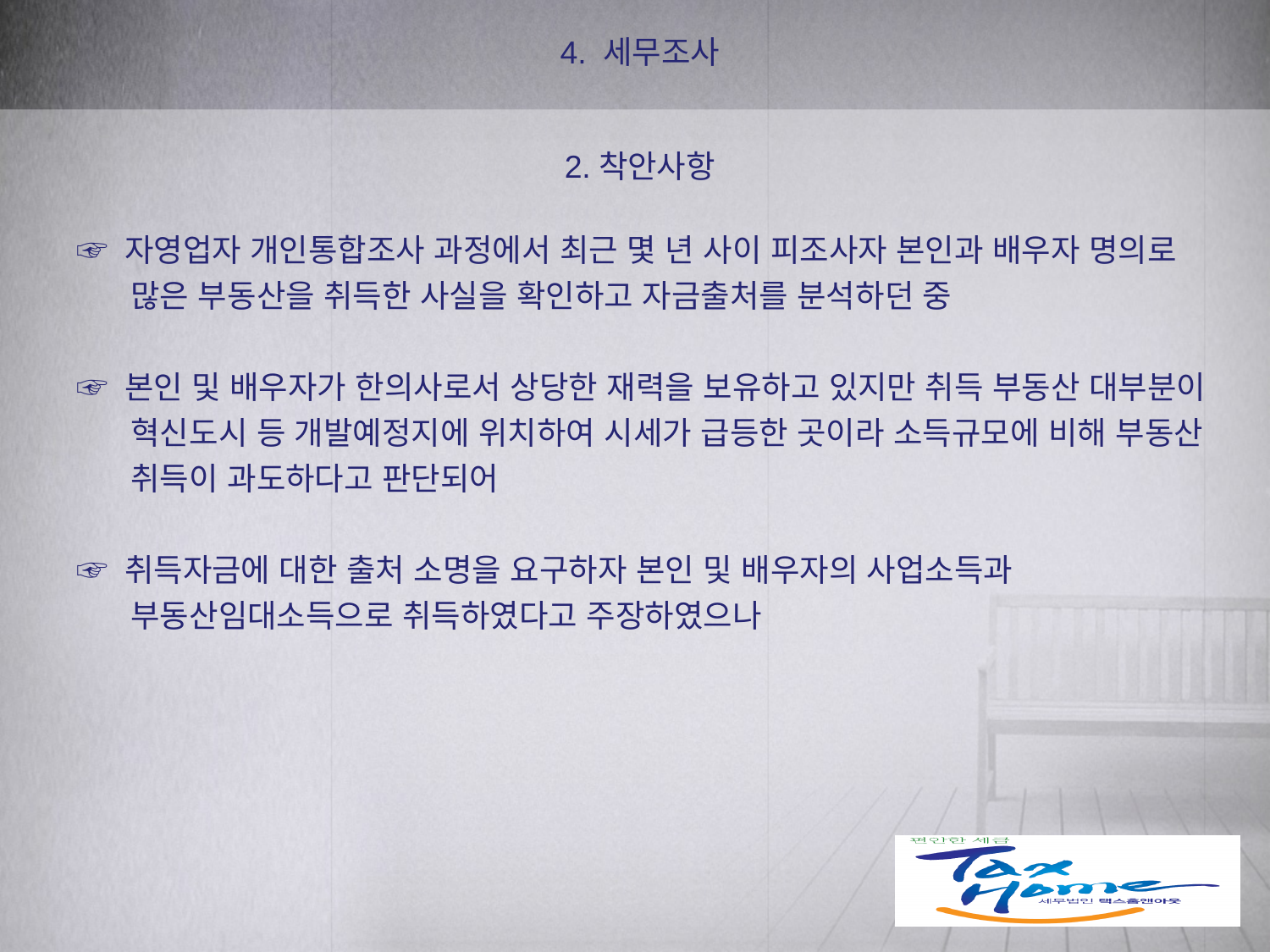

4. 세무조사

2.착안사항

 ☞ 자영업자 개인통합조사 과정에서 최근 몇 년 사이 피조사자 본인과 배우자 명의로 많은 부동산을 취득한 사실을 확인하고 자금출처를 분석하던 중

 ☞ 본인 및 배우자가 한의사로서 상당한 재력을 보유하고 있지만 취득 부동산 대부분이 혁신도시 등 개발예정지에 위치하여 시세가 급등한 곳이라 소득규모에 비해 부동산 취득이 과도하다고 판단되어

 ☞ 취득자금에 대한 출처 소명을 요구하자 본인 및 배우자의 사업소득과 부동산임대소득으로 취득하였다고 주장하였으나